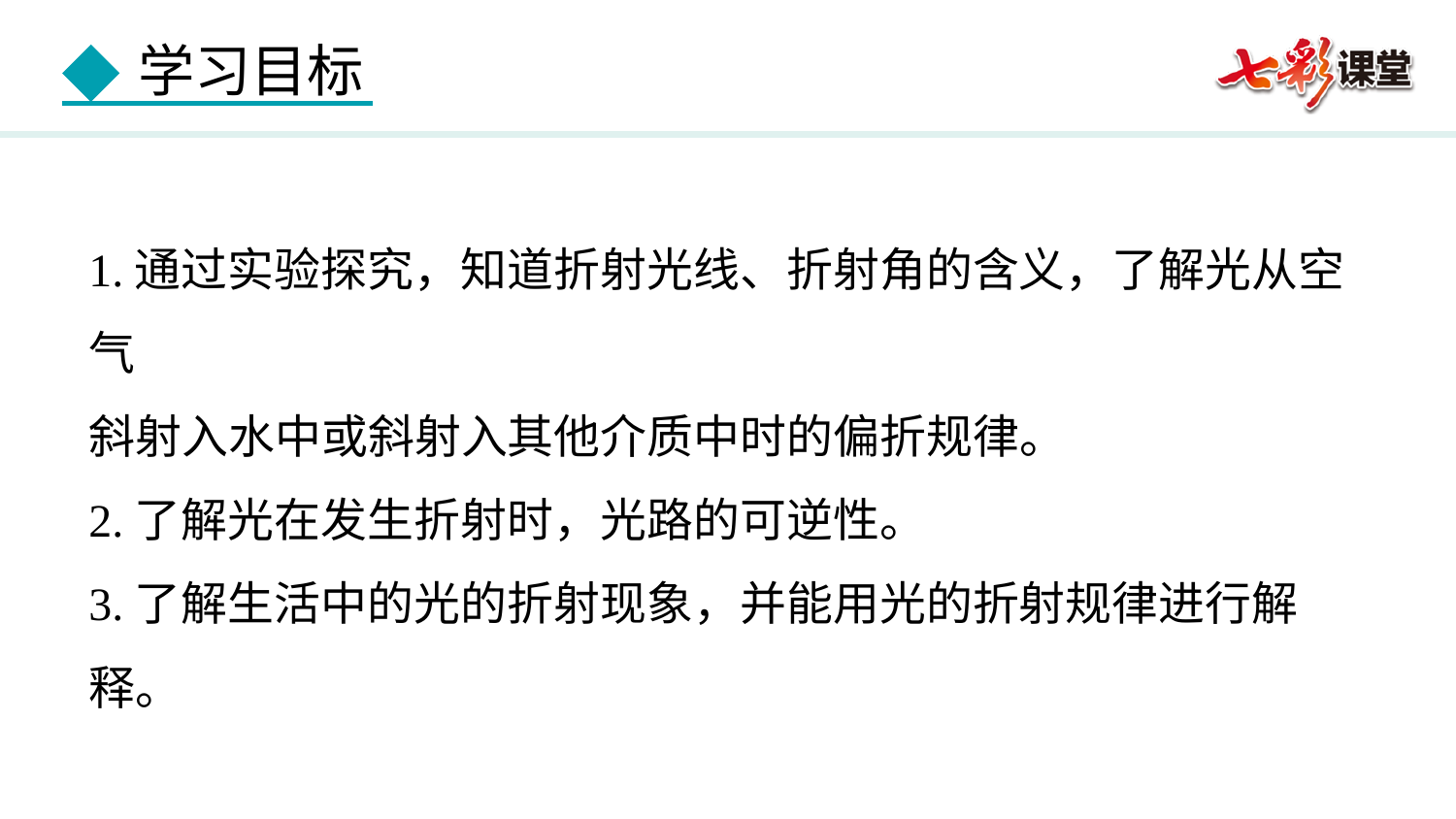

1.通过实验探究，知道折射光线、折射角的含义，了解光从空气
斜射入水中或斜射入其他介质中时的偏折规律。
2.了解光在发生折射时，光路的可逆性。
3.了解生活中的光的折射现象，并能用光的折射规律进行解释。